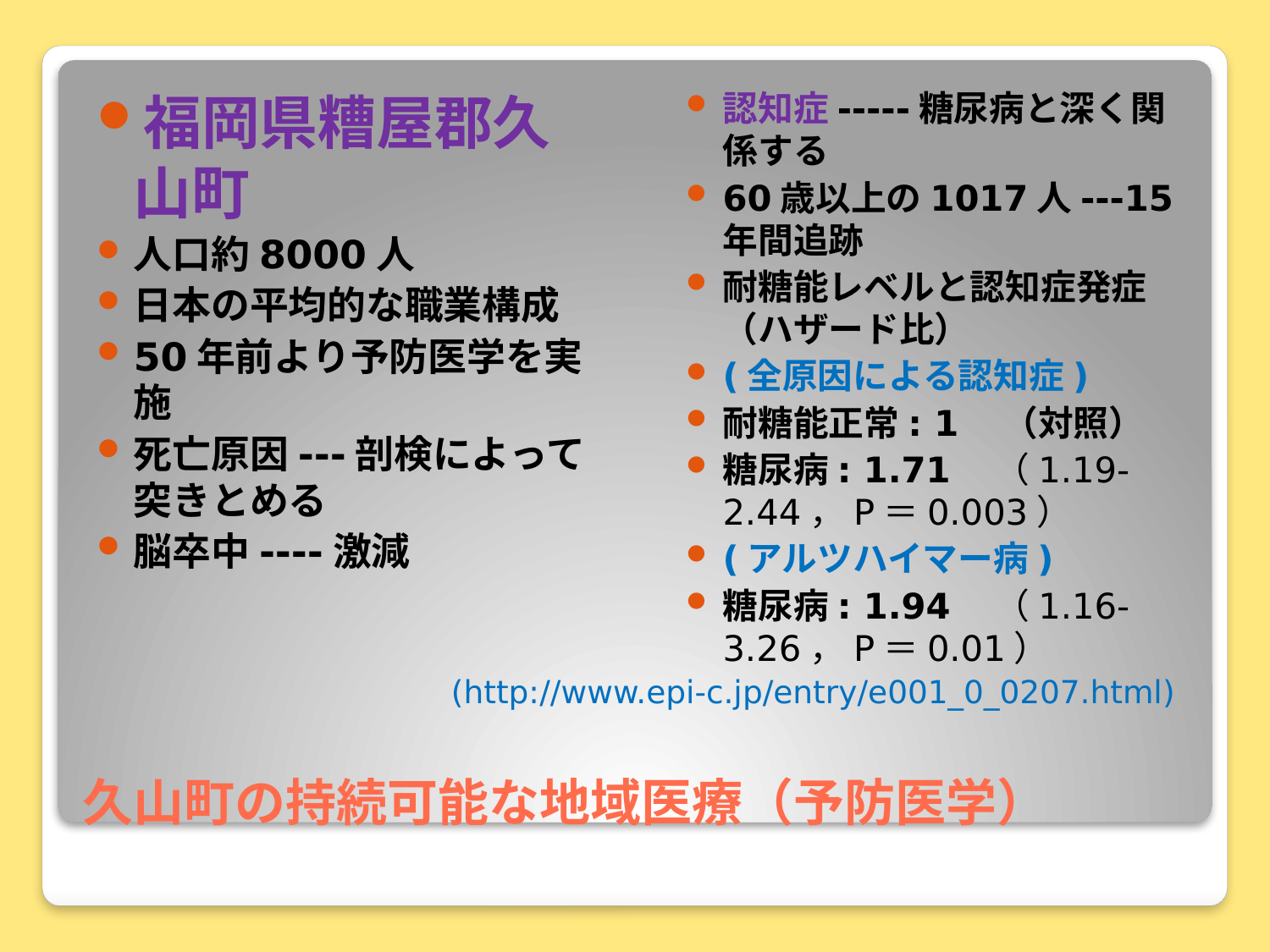

福岡県糟屋郡久山町
人口約8000人
日本の平均的な職業構成
50年前より予防医学を実施
死亡原因---剖検によって突きとめる
脳卒中----激減

認知症-----糖尿病と深く関係する
60歳以上の1017人---15年間追跡
耐糖能レベルと認知症発症（ハザード比）
(全原因による認知症)
耐糖能正常: 1　（対照）
糖尿病: 1.71　（1.19-2.44，P＝0.003）
(アルツハイマー病)
糖尿病: 1.94　（1.16-3.26，P＝0.01）

(http://www.epi-c.jp/entry/e001_0_0207.html)

# 久山町の持続可能な地域医療（予防医学）